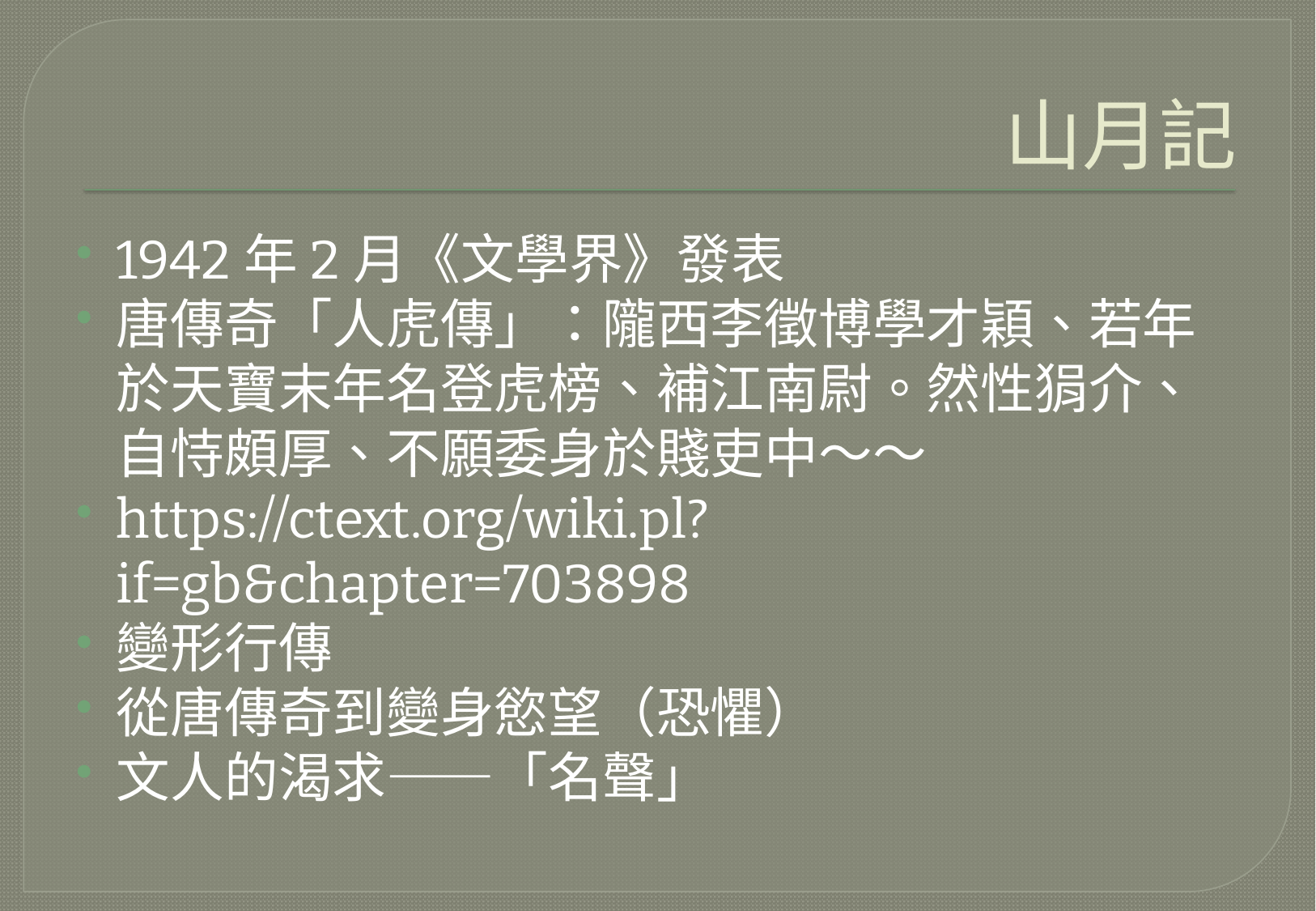

# 山月記
1942年2月《文學界》發表
唐傳奇「人虎傳」：隴西李徵博學才穎、若年於天寶末年名登虎榜、補江南尉。然性狷介、自恃頗厚、不願委身於賤吏中～～
https://ctext.org/wiki.pl?if=gb&chapter=703898
變形行傳
從唐傳奇到變身慾望（恐懼）
文人的渴求——「名聲」